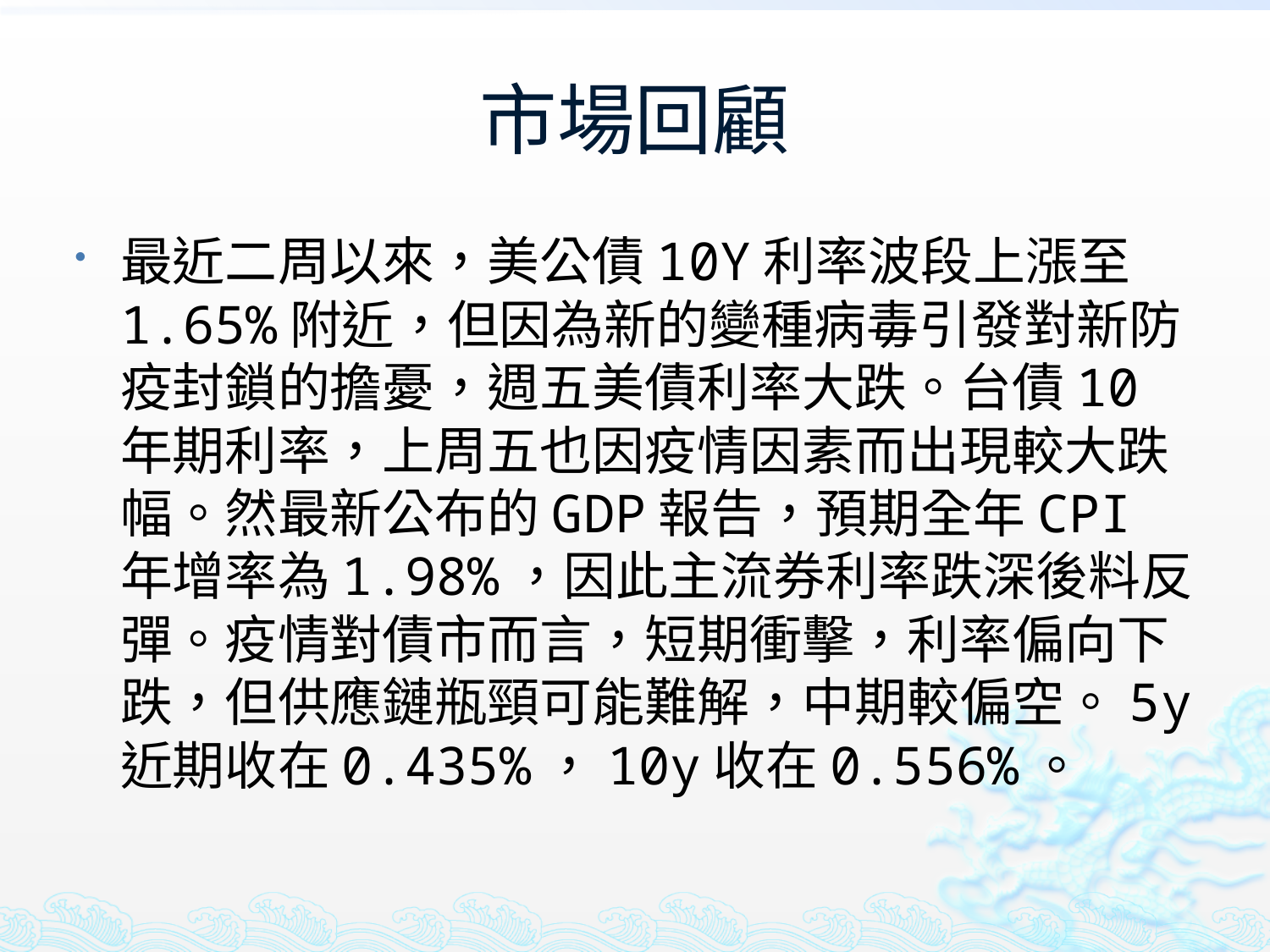

# 市場回顧
最近二周以來，美公債10Y利率波段上漲至1.65%附近，但因為新的變種病毒引發對新防疫封鎖的擔憂，週五美債利率大跌。台債10年期利率，上周五也因疫情因素而出現較大跌幅。然最新公布的GDP報告，預期全年CPI年增率為1.98%，因此主流券利率跌深後料反彈。疫情對債市而言，短期衝擊，利率偏向下跌，但供應鏈瓶頸可能難解，中期較偏空。5y近期收在0.435%，10y收在0.556%。